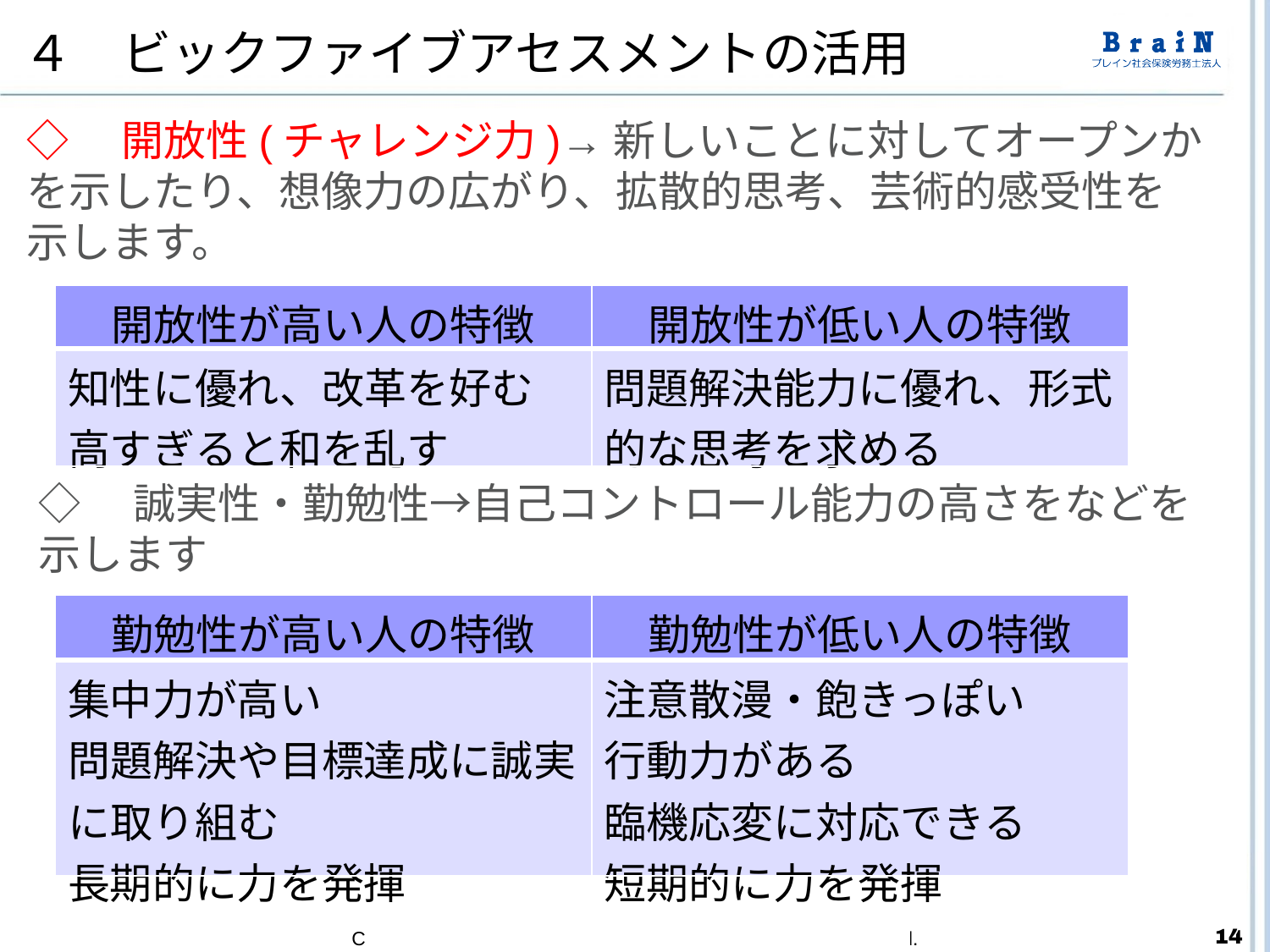

４　ビックファイブアセスメントの活用
◇　開放性(チャレンジ力)→新しいことに対してオープンかを示したり、想像力の広がり、拡散的思考、芸術的感受性を示します。
| 開放性が高い人の特徴 | 開放性が低い人の特徴 |
| --- | --- |
| 知性に優れ、改革を好む 高すぎると和を乱す | 問題解決能力に優れ、形式的な思考を求める |

◇　誠実性・勤勉性→自己コントロール能力の高さをなどを示します
| 勤勉性が高い人の特徴 | 勤勉性が低い人の特徴 |
| --- | --- |
| 集中力が高い 問題解決や目標達成に誠実に取り組む 長期的に力を発揮 | 注意散漫・飽きっぽい 行動力がある 臨機応変に対応できる 短期的に力を発揮 |
14